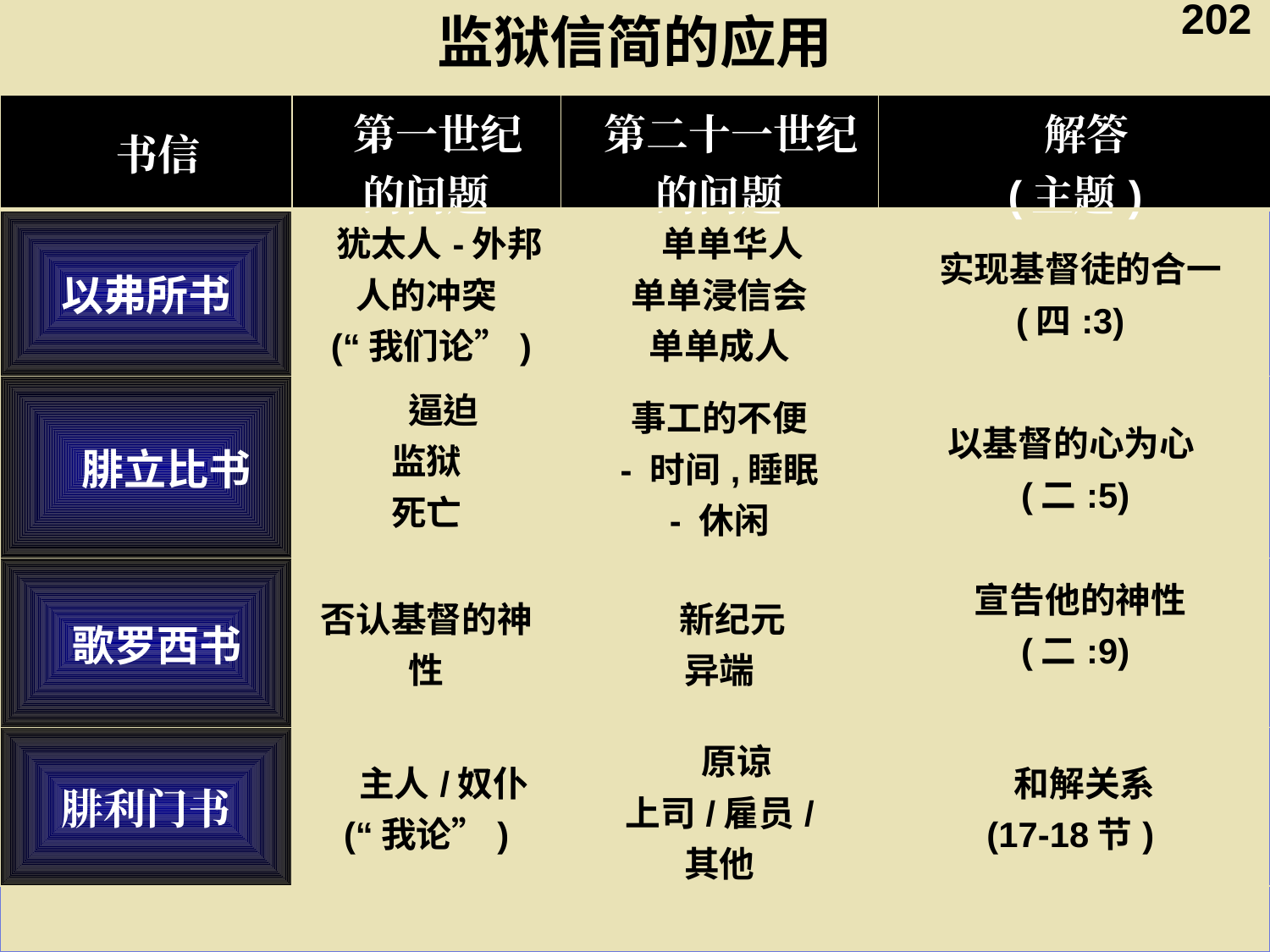

监狱信简的应用
202

| 书信 | 第一世纪 的问题 | 第二十一世纪的问题 | 解答 (主题) |
| --- | --- | --- | --- |
| 以弗所书 | 犹太人-外邦人的冲突 (“我们论”) | 单单华人 单单浸信会 单单成人 | 实现基督徒的合一 (四:3) |
| 腓立比书 | 逼迫 监狱 死亡 | 事工的不便 - 时间,睡眠 - 休闲 | 以基督的心为心 (二:5) |
| 歌罗西书 | 否认基督的神性 | 新纪元 异端 | 宣告他的神性 (二:9) |
| 腓利门书 | 主人/奴仆 (“我论”) | 原谅 上司/雇员/ 其他 | 和解关系 (17-18节) |